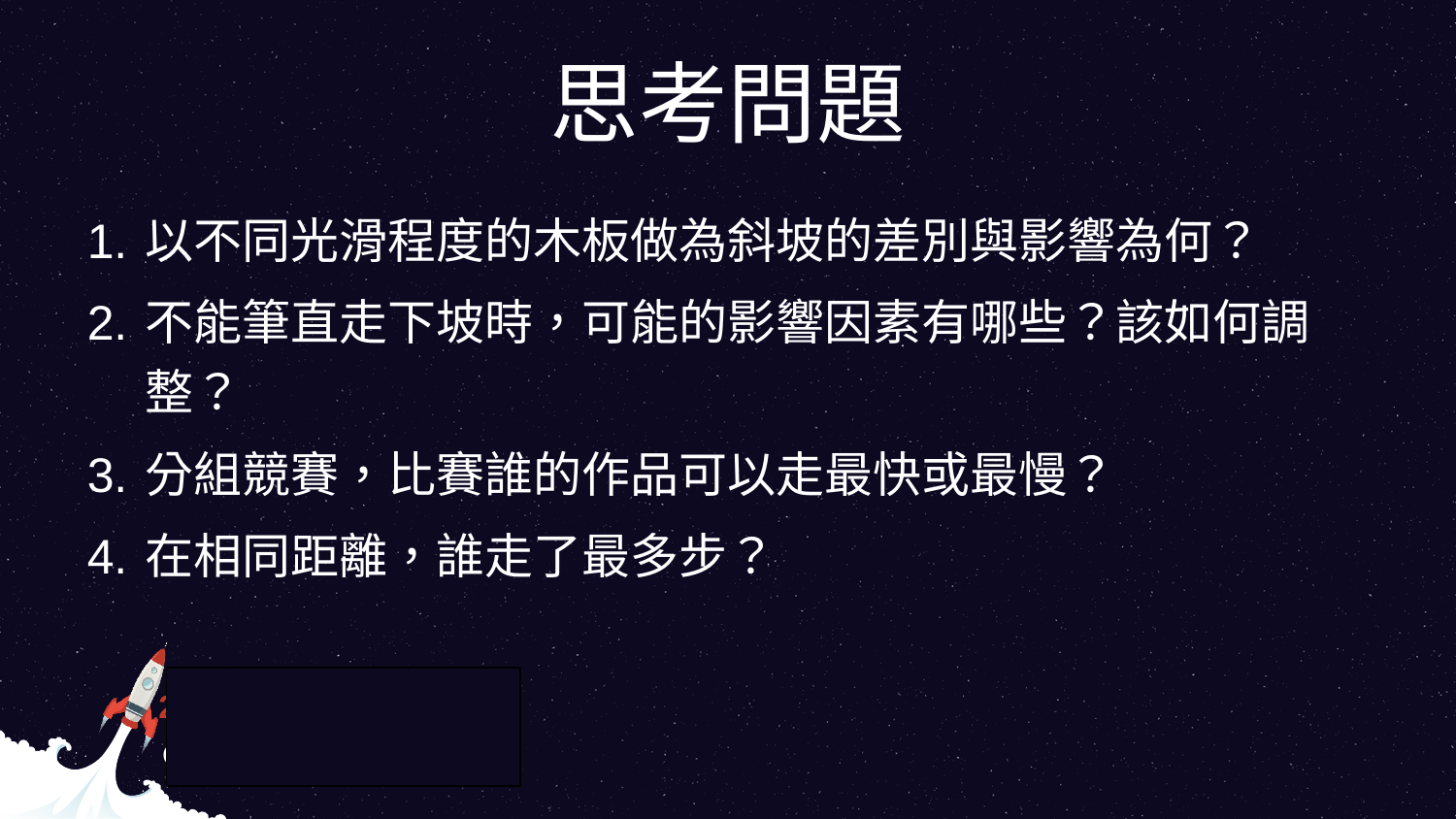

# 思考問題
以不同光滑程度的木板做為斜坡的差別與影響為何？
不能筆直走下坡時，可能的影響因素有哪些？該如何調整？
分組競賽，比賽誰的作品可以走最快或最慢？
在相同距離，誰走了最多步？